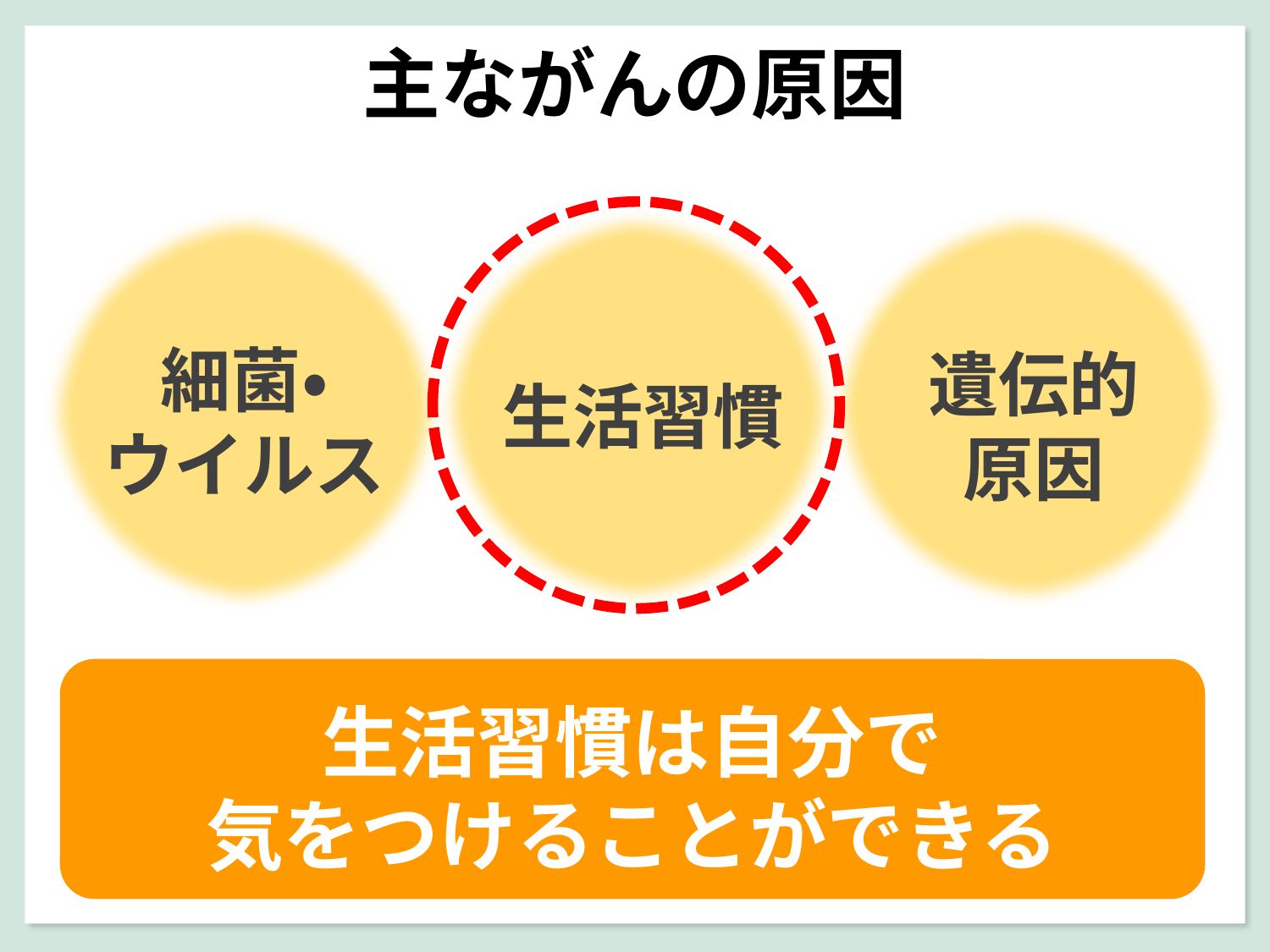

主ながんの原因

生活習慣

遺伝的
原因

細菌・
ウイルス
生活習慣は自分で
気をつけることができる